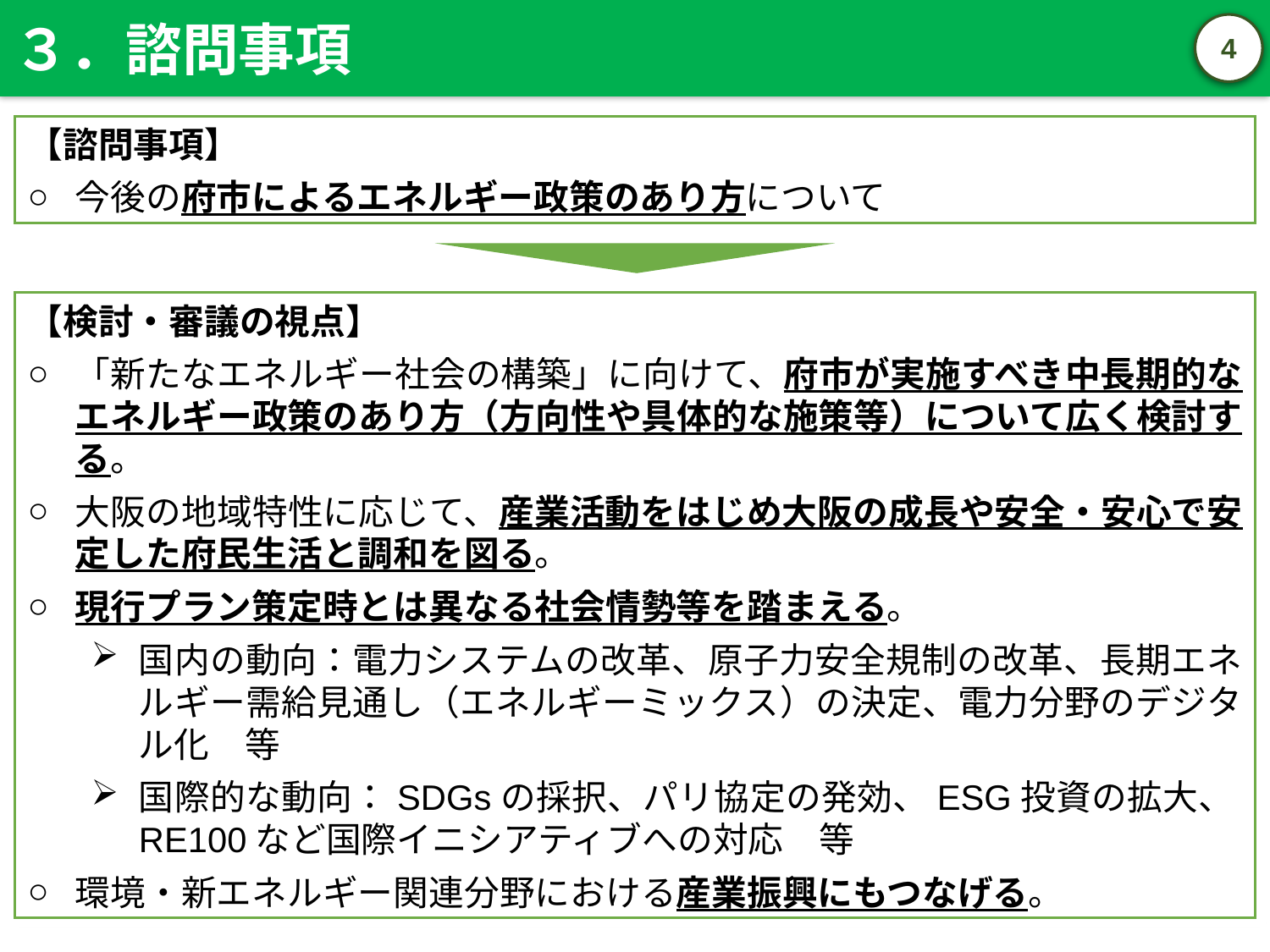

３．諮問事項
4
【諮問事項】
今後の府市によるエネルギー政策のあり方について

【検討・審議の視点】
「新たなエネルギー社会の構築」に向けて、府市が実施すべき中長期的なエネルギー政策のあり方（方向性や具体的な施策等）について広く検討する。
大阪の地域特性に応じて、産業活動をはじめ大阪の成長や安全・安心で安定した府民生活と調和を図る。
現行プラン策定時とは異なる社会情勢等を踏まえる。
国内の動向：電力システムの改革、原子力安全規制の改革、長期エネルギー需給見通し（エネルギーミックス）の決定、電力分野のデジタル化　等
国際的な動向：SDGsの採択、パリ協定の発効、ESG投資の拡大、RE100など国際イニシアティブへの対応　等
環境・新エネルギー関連分野における産業振興にもつなげる。